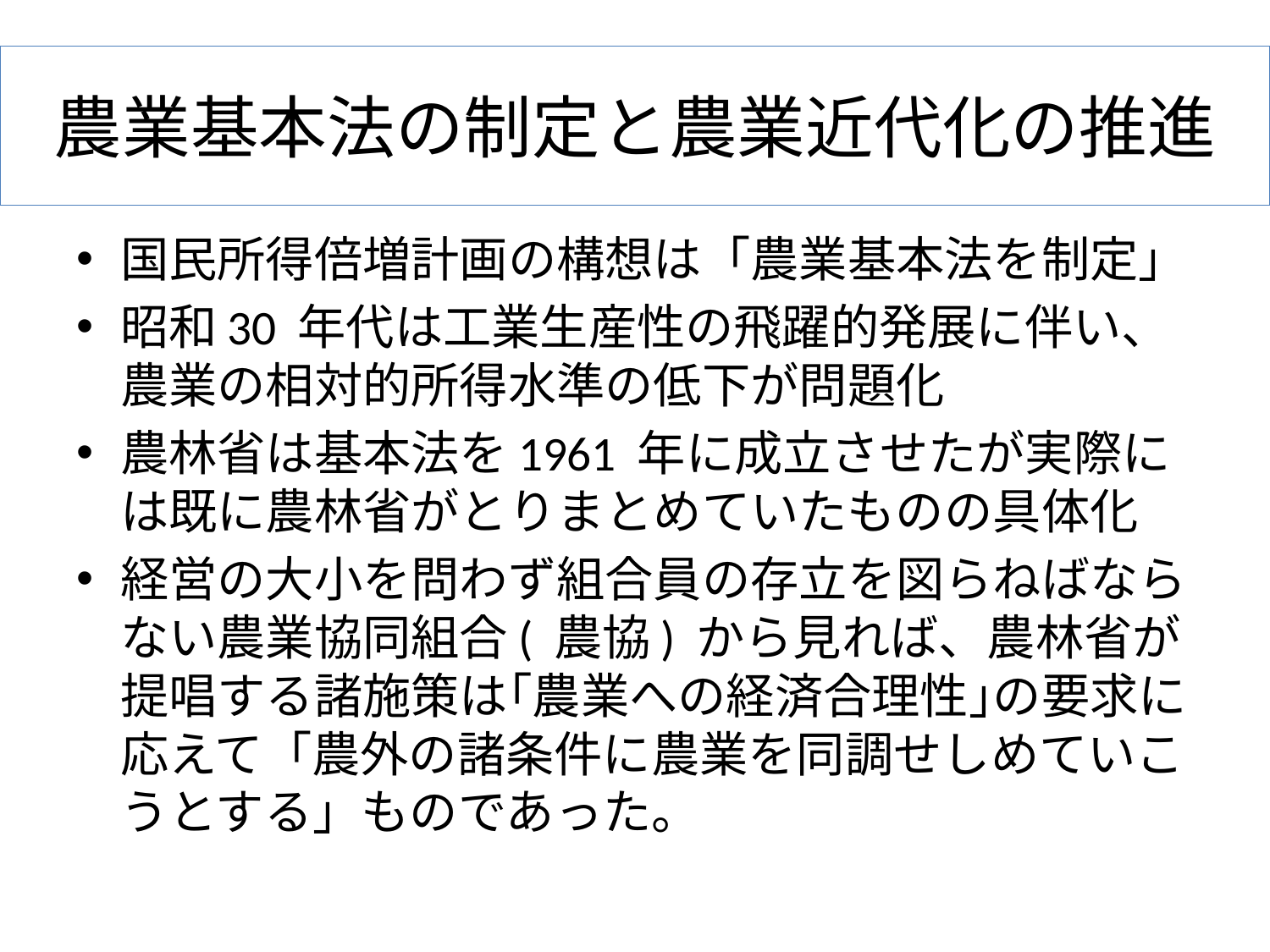

# 農業基本法の制定と農業近代化の推進
国民所得倍増計画の構想は「農業基本法を制定」
昭和30 年代は工業生産性の飛躍的発展に伴い、農業の相対的所得水準の低下が問題化
農林省は基本法を1961 年に成立させたが実際には既に農林省がとりまとめていたものの具体化
経営の大小を問わず組合員の存立を図らねばならない農業協同組合( 農協) から見れば、農林省が提唱する諸施策は｢農業への経済合理性｣の要求に応えて「農外の諸条件に農業を同調せしめていこうとする」ものであった。